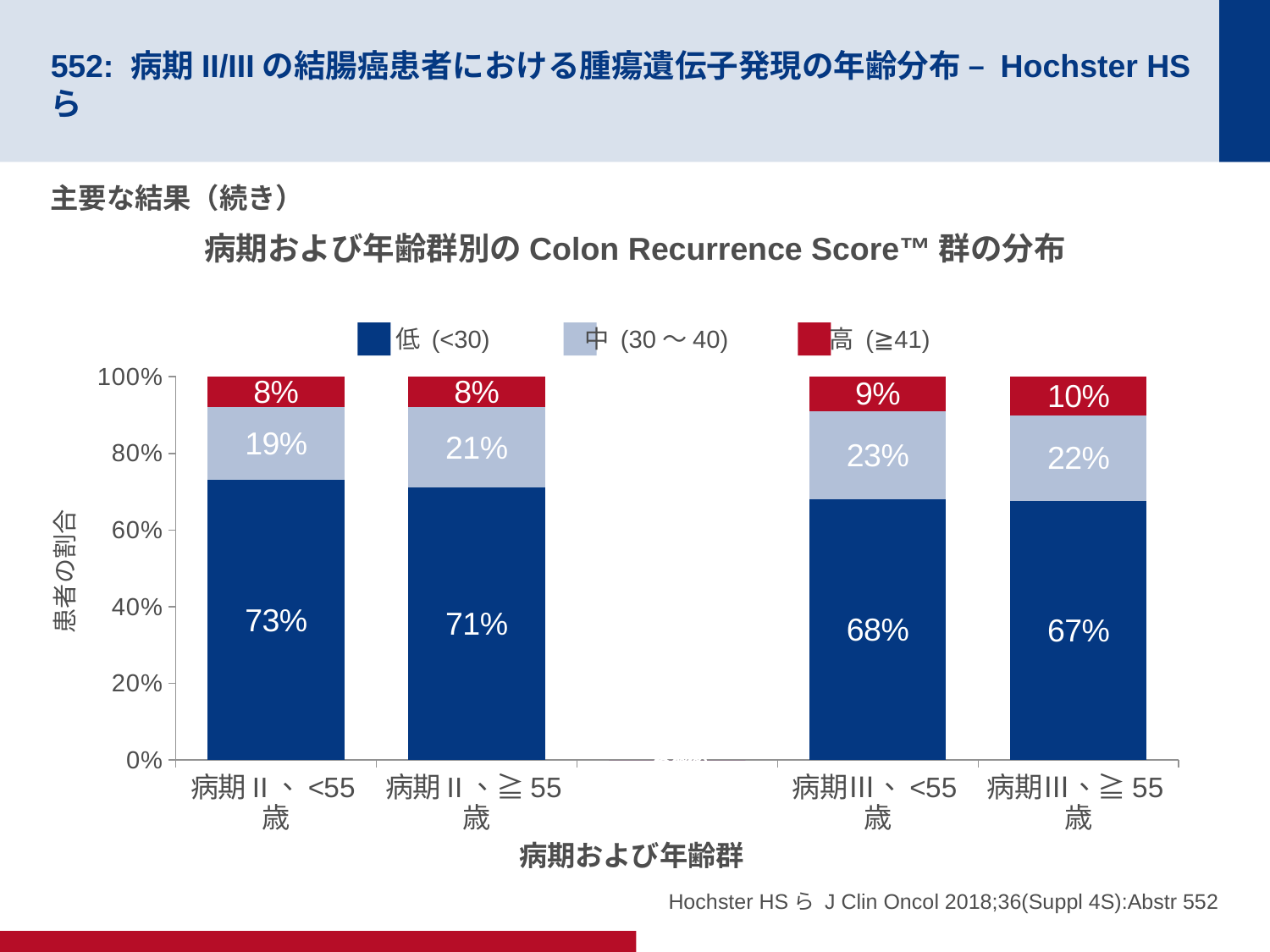

# 552: 病期II/IIIの結腸癌患者における腫瘍遺伝子発現の年齢分布 – Hochster HSら
主要な結果（続き）
病期および年齢群別のColon Recurrence Score™群の分布
低 (<30)
中 (30～40)
高 (≧41)

### Chart

| Category | 低 | 中 | High |
|---|---|---|---|
| 病期II、<55歳 | 73.0 | 19.0 | 8.0 |
| 病期II、≧55歳 | 71.0 | 21.0 | 8.0 |
|  | 0.0 | 0.0 | 0.0 |
| 病期Ⅲ、<55歳 | 68.0 | 23.0 | 9.0 |
| 病期Ⅲ、≧55歳 | 67.0 | 22.0 | 10.0 |
患者の割合
病期および年齢群
Hochster HSら J Clin Oncol 2018;36(Suppl 4S):Abstr 552